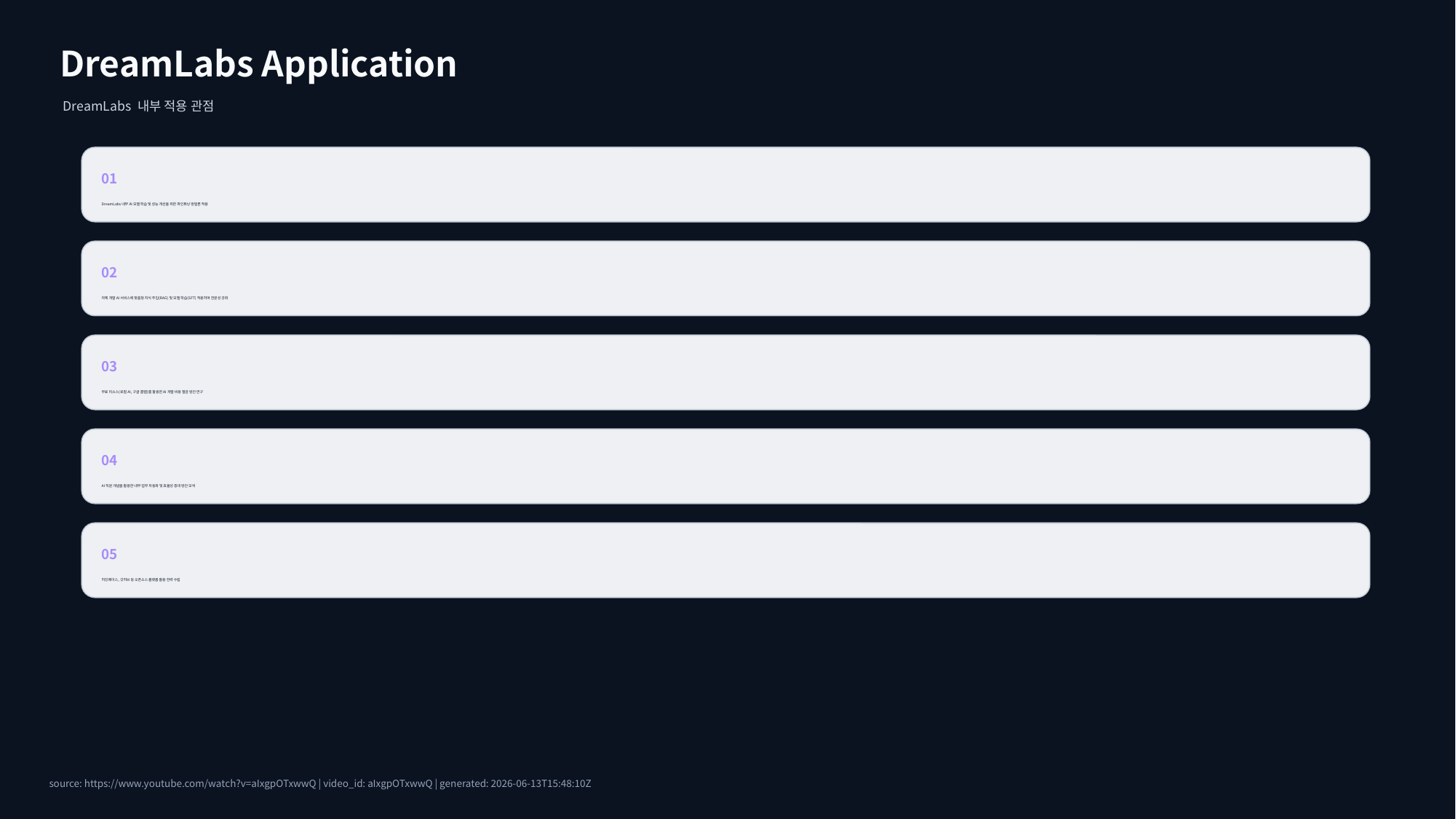

DreamLabs Application
DreamLabs 내부 적용 관점

01
DreamLabs 내부 AI 모델 학습 및 성능 개선을 위한 파인튜닝 방법론 적용

02
자체 개발 AI 서비스에 맞춤형 지식 주입(RAG) 및 모델 학습(SFT) 적용하여 전문성 강화

03
무료 리소스(로컬 AI, 구글 콜랩)를 활용한 AI 개발 비용 절감 방안 연구

04
AI 직원 개념을 활용한 내부 업무 자동화 및 효율성 증대 방안 모색

05
허깅페이스, 깃허브 등 오픈소스 플랫폼 활용 전략 수립
source: https://www.youtube.com/watch?v=aIxgpOTxwwQ | video_id: aIxgpOTxwwQ | generated: 2026-06-13T15:48:10Z